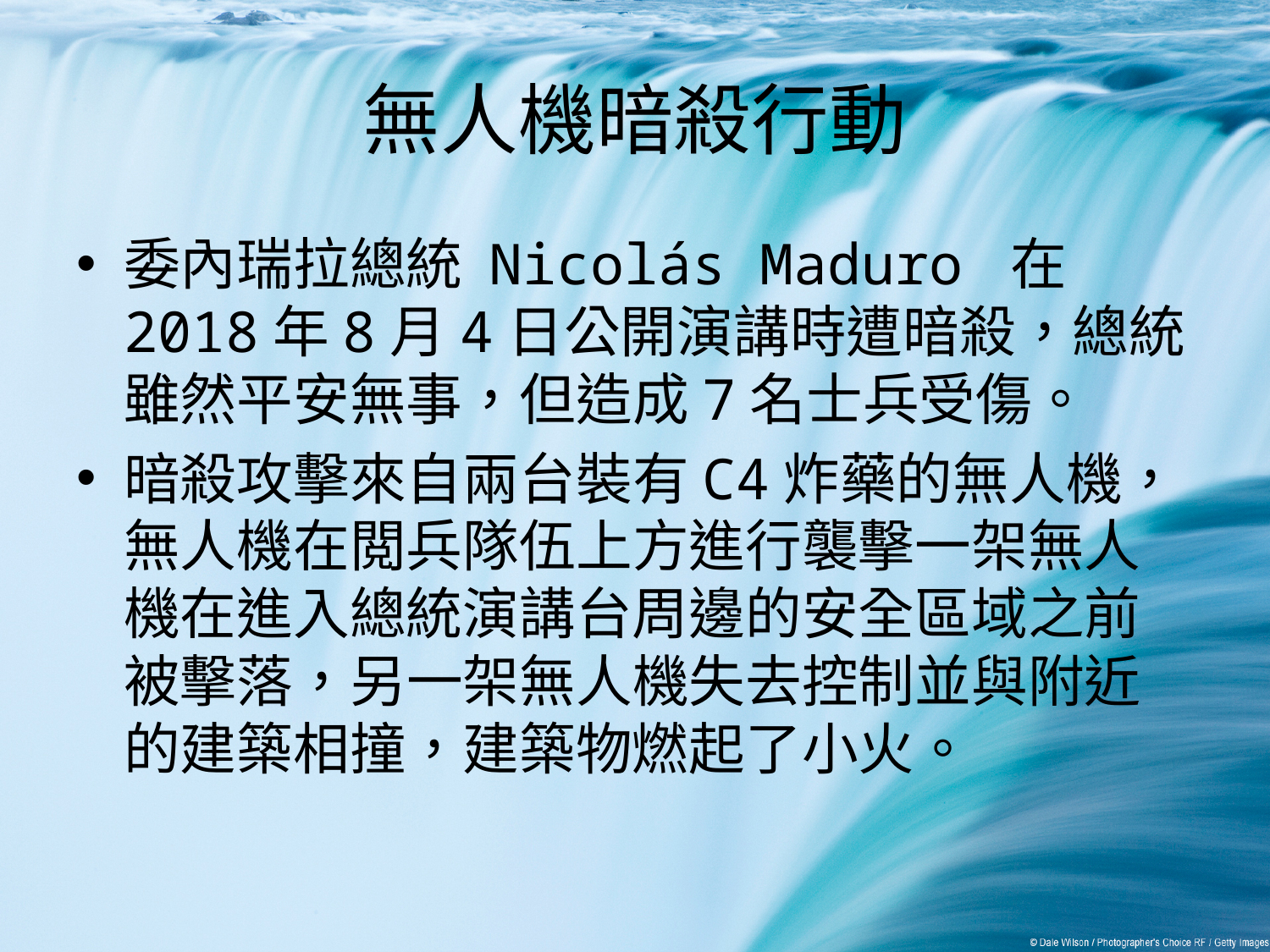

# 無人機暗殺行動
委內瑞拉總統 Nicolás Maduro 在2018年8月4日公開演講時遭暗殺，總統雖然平安無事，但造成7名士兵受傷。
暗殺攻擊來自兩台裝有C4炸藥的無人機，無人機在閲兵隊伍上方進行襲擊一架無人機在進入總統演講台周邊的安全區域之前被擊落，另一架無人機失去控制並與附近的建築相撞，建築物燃起了小火。